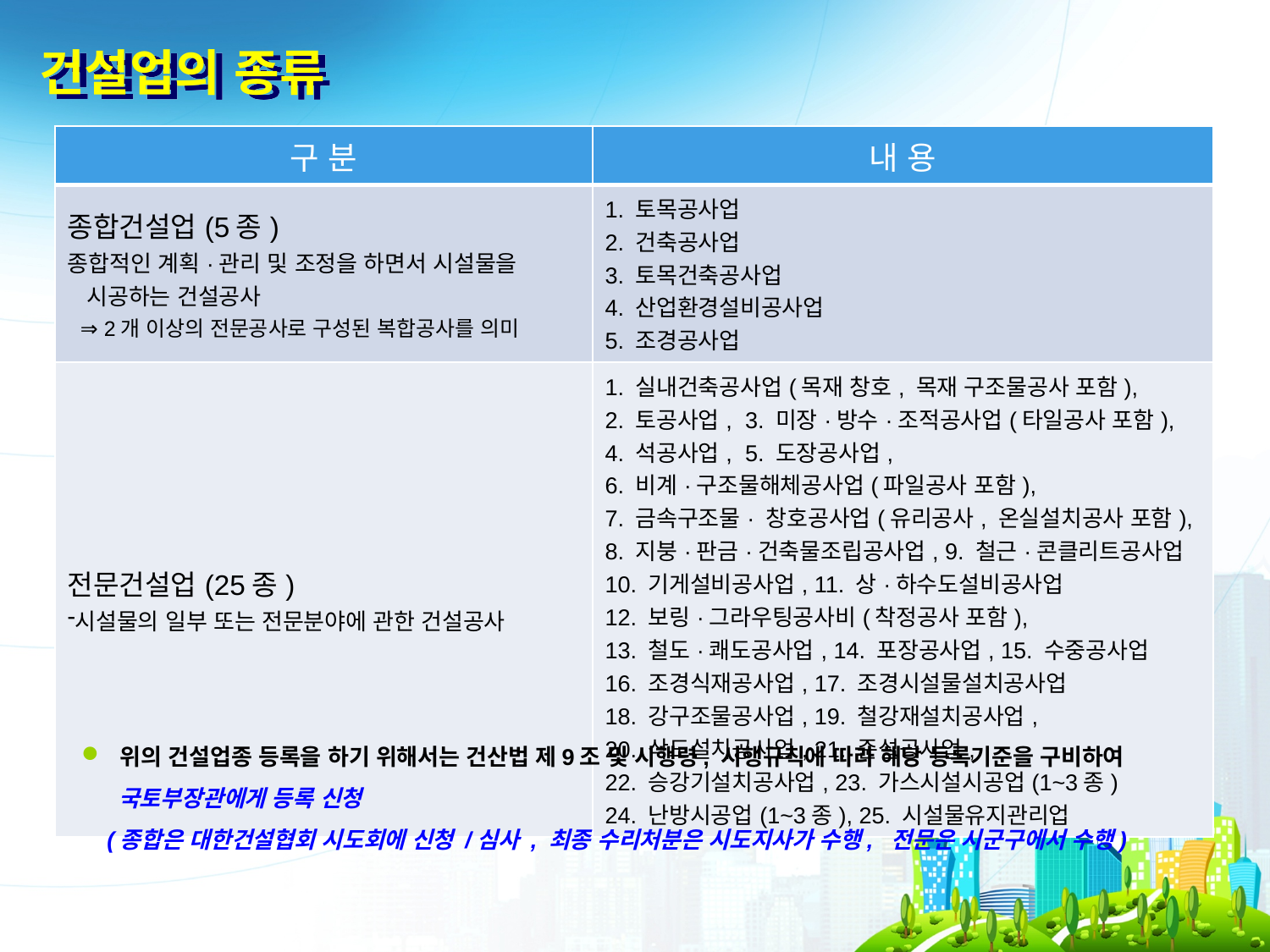

건설업의 종류
| 구 분 | 내 용 |
| --- | --- |
| 종합건설업(5종) 종합적인 계획·관리 및 조정을 하면서 시설물을 시공하는 건설공사 ⇒ 2개 이상의 전문공사로 구성된 복합공사를 의미 | 1. 토목공사업 2. 건축공사업 3. 토목건축공사업 4. 산업환경설비공사업 5. 조경공사업 |
| 전문건설업(25종) 시설물의 일부 또는 전문분야에 관한 건설공사 | 1. 실내건축공사업(목재 창호, 목재 구조물공사 포함), 2. 토공사업, 3. 미장·방수·조적공사업(타일공사 포함), 4. 석공사업, 5. 도장공사업, 6. 비계·구조물해체공사업(파일공사 포함), 7. 금속구조물· 창호공사업(유리공사, 온실설치공사 포함), 8. 지붕·판금·건축물조립공사업, 9. 철근·콘클리트공사업 10. 기게설비공사업, 11. 상·하수도설비공사업 12. 보링·그라우팅공사비(착정공사 포함), 13. 철도·쾌도공사업, 14. 포장공사업, 15. 수중공사업 16. 조경식재공사업, 17. 조경시설물설치공사업 18. 강구조물공사업, 19. 철강재설치공사업, 20. 삭도설치공사업, 21. 준설공사업, 22. 승강기설치공사업, 23. 가스시설시공업(1~3종) 24. 난방시공업(1~3종), 25. 시설물유지관리업 |
위의 건설업종 등록을 하기 위해서는 건산법 제9조 및 시행령, 시행규칙에 따라 해당 등록기준을 구비하여
     국토부장관에게 등록 신청
    (종합은 대한건설협회 시도회에 신청 /심사 , 최종 수리처분은 시도지사가 수행,  전문은 시군구에서 수행)